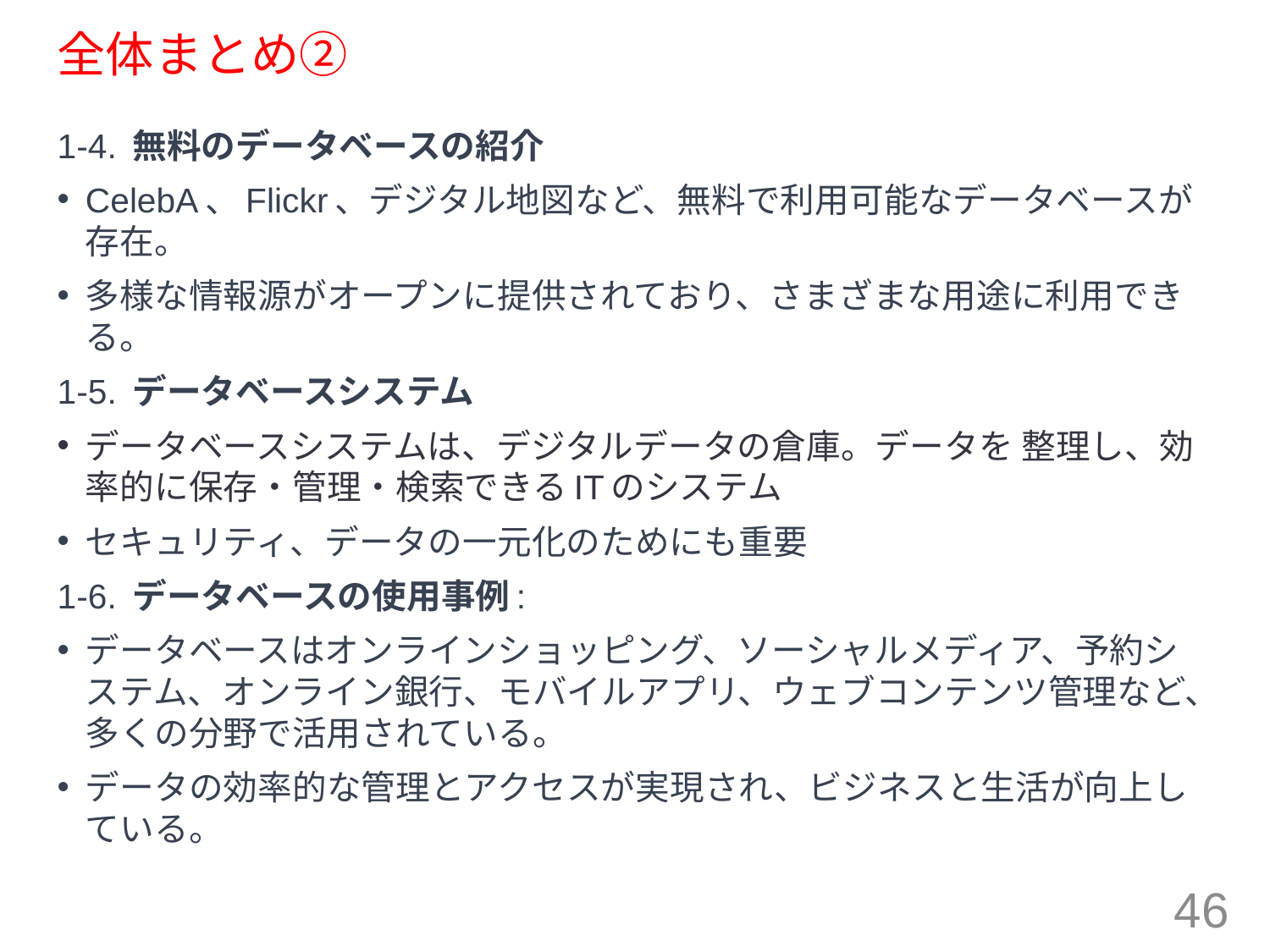

# 全体まとめ②
1-4. 無料のデータベースの紹介
CelebA、Flickr、デジタル地図など、無料で利用可能なデータベースが存在。
多様な情報源がオープンに提供されており、さまざまな用途に利用できる。
1-5. データベースシステム
データベースシステムは、デジタルデータの倉庫。データを 整理し、効率的に保存・管理・検索できるITのシステム
セキュリティ、データの一元化のためにも重要
1-6. データベースの使用事例:
データベースはオンラインショッピング、ソーシャルメディア、予約システム、オンライン銀行、モバイルアプリ、ウェブコンテンツ管理など、多くの分野で活用されている。
データの効率的な管理とアクセスが実現され、ビジネスと生活が向上している。

46